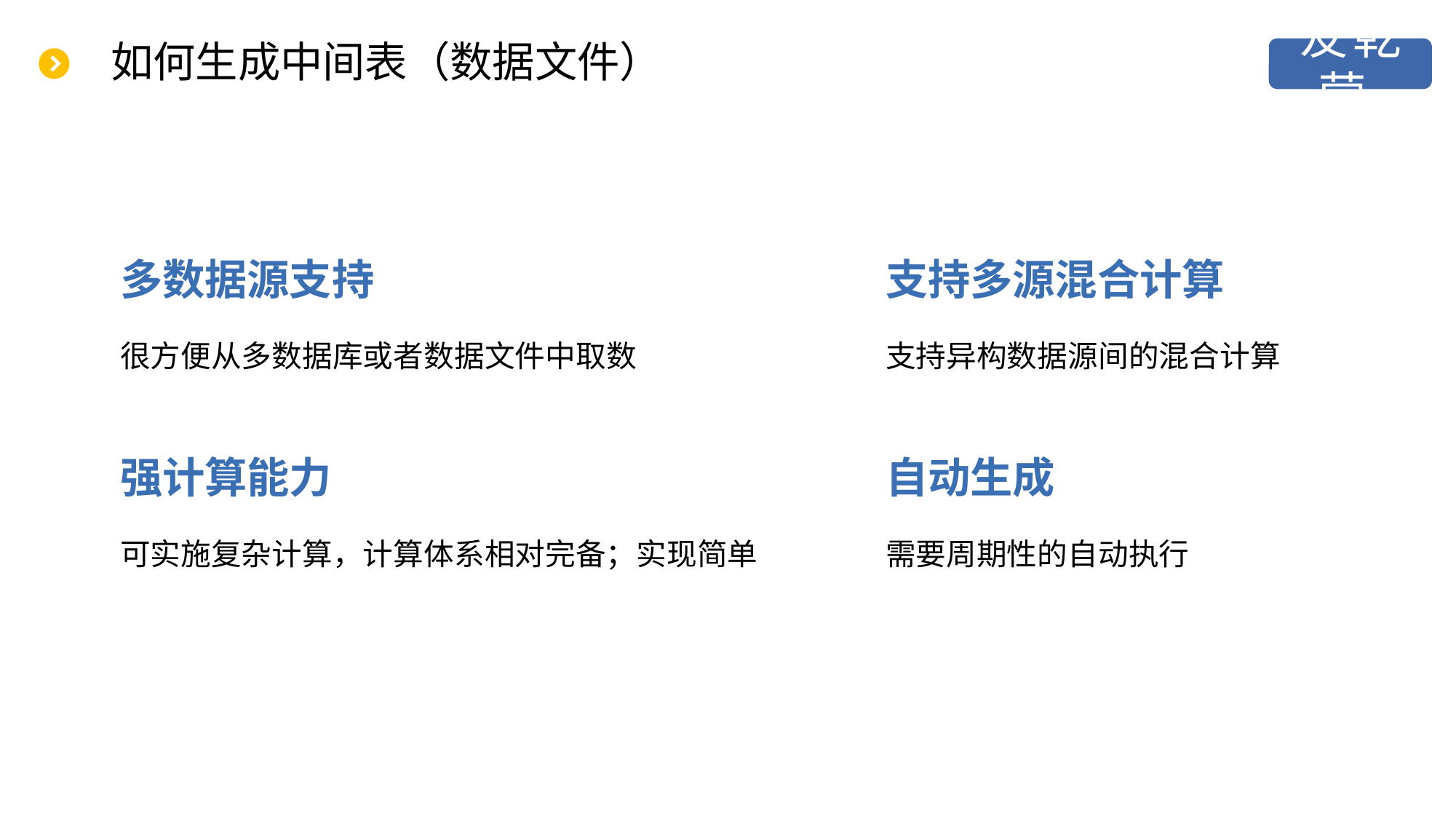

# 如何生成中间表（数据文件）
支持多源混合计算
支持异构数据源间的混合计算
自动生成
需要周期性的自动执行

多数据源支持
很方便从多数据库或者数据文件中取数
强计算能力
可实施复杂计算，计算体系相对完备；实现简单